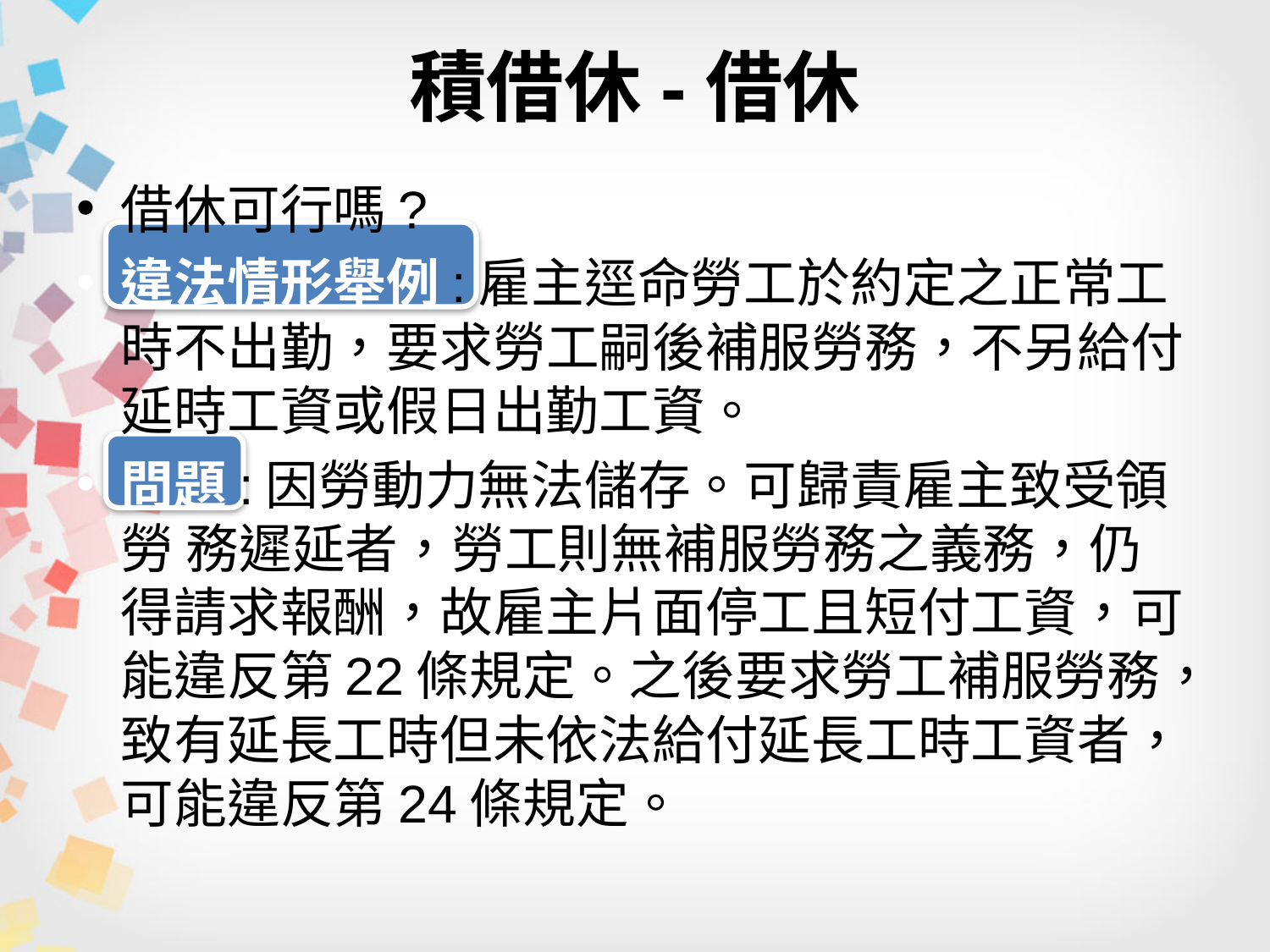

# 積借休-借休
借休可行嗎?
違法情形舉例:雇主逕命勞工於約定之正常工時不出勤，要求勞工嗣後補服勞務，不另給付延時工資或假日出勤工資。
問題:因勞動力無法儲存。可歸責雇主致受領勞 務遲延者，勞工則無補服勞務之義務，仍得請求報酬，故雇主片面停工且短付工資，可能違反第22條規定。之後要求勞工補服勞務，致有延長工時但未依法給付延長工時工資者，可能違反第24條規定。